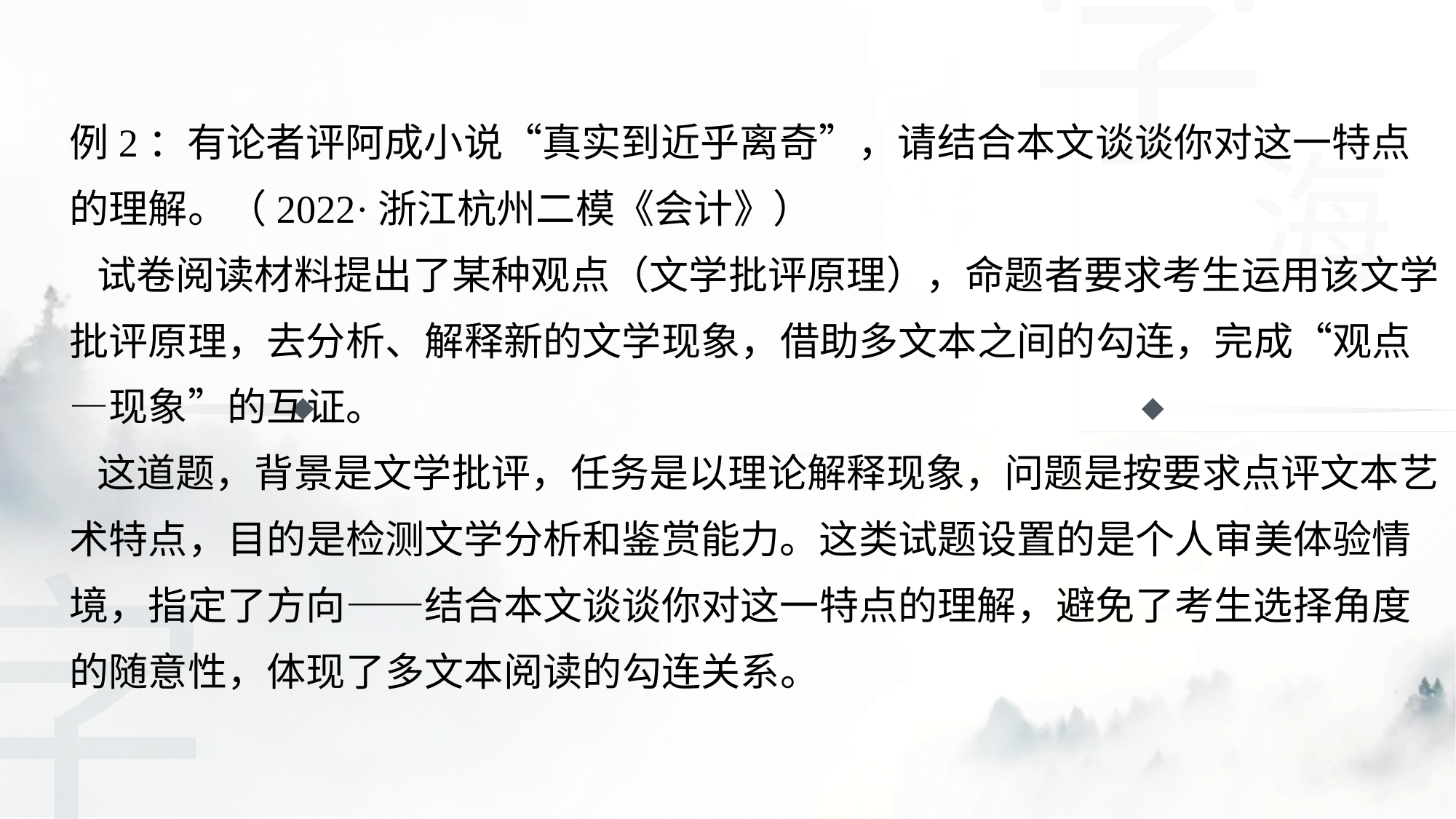

例2：有论者评阿成小说“真实到近乎离奇”，请结合本文谈谈你对这一特点的理解。（2022·浙江杭州二模《会计》）
  试卷阅读材料提出了某种观点（文学批评原理），命题者要求考生运用该文学批评原理，去分析、解释新的文学现象，借助多文本之间的勾连，完成“观点—现象”的互证。
  这道题，背景是文学批评，任务是以理论解释现象，问题是按要求点评文本艺术特点，目的是检测文学分析和鉴赏能力。这类试题设置的是个人审美体验情境，指定了方向——结合本文谈谈你对这一特点的理解，避免了考生选择角度的随意性，体现了多文本阅读的勾连关系。